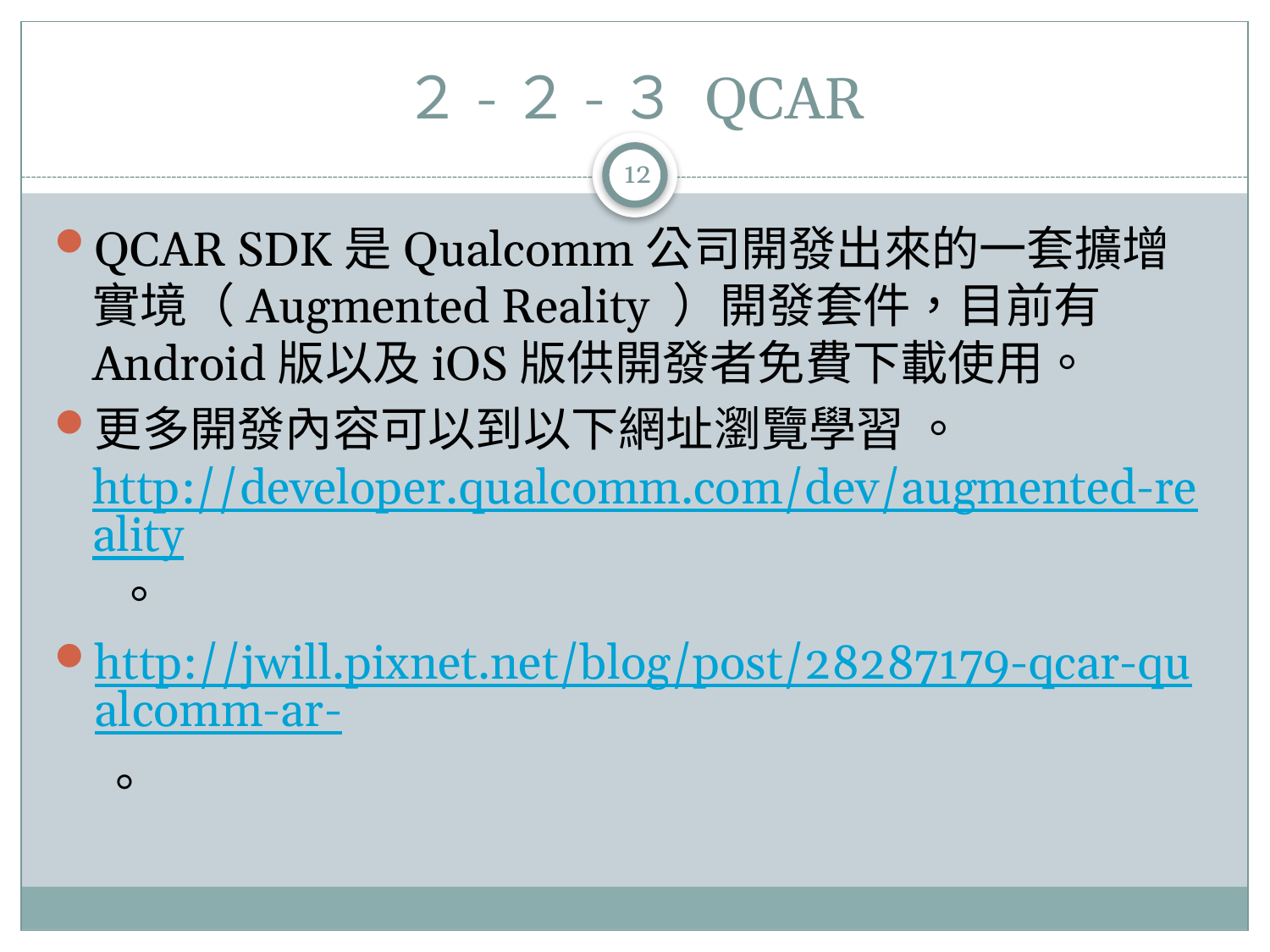

# ２-２-３ QCAR
12
QCAR SDK是Qualcomm公司開發出來的一套擴增實境（Augmented Reality ）開發套件，目前有Android版以及iOS版供開發者免費下載使用。
更多開發內容可以到以下網址瀏覽學習 。 http://developer.qualcomm.com/dev/augmented-reality 。
http://jwill.pixnet.net/blog/post/28287179-qcar-qualcomm-ar- 。